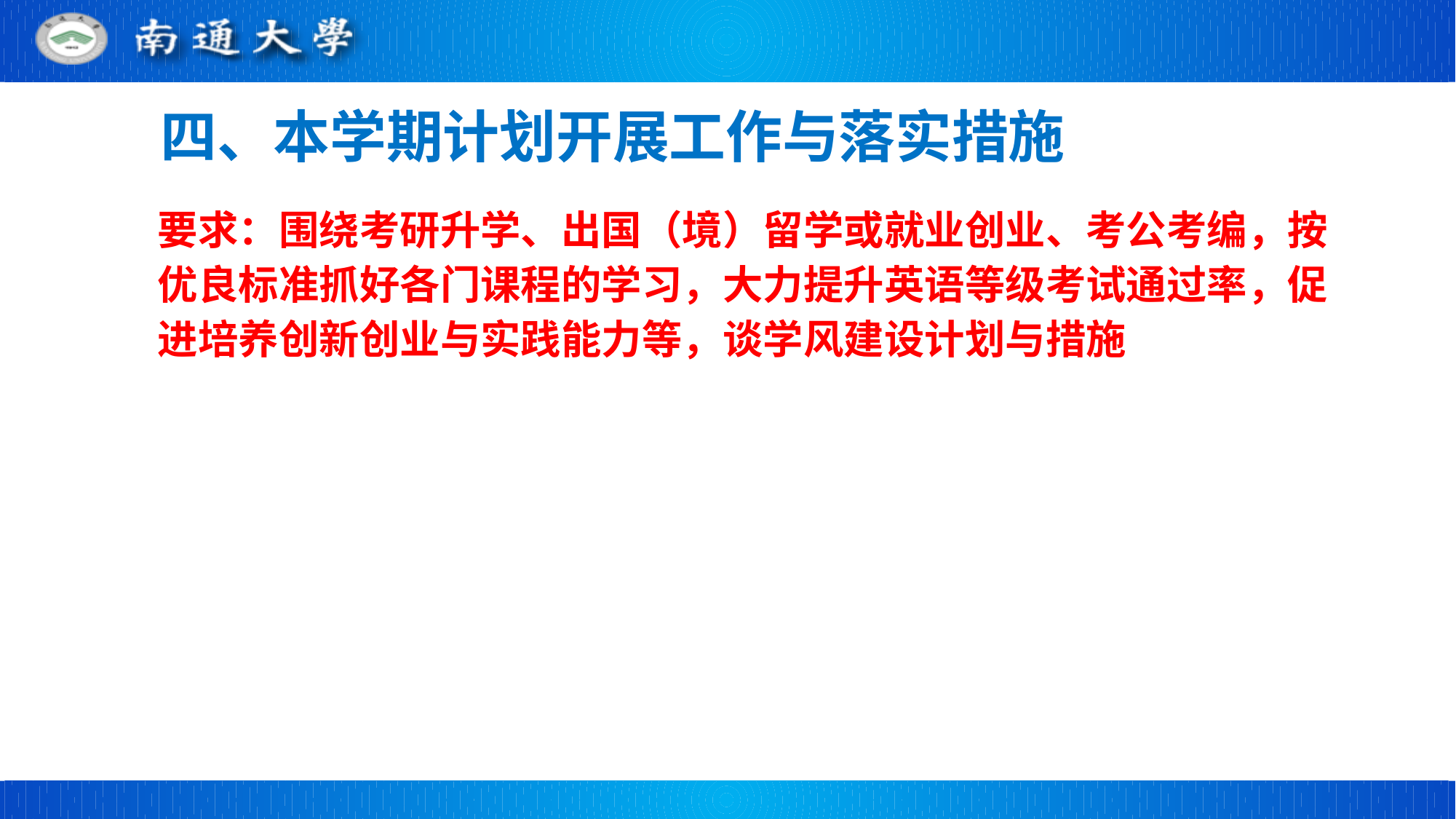

# 四、本学期计划开展工作与落实措施
要求：围绕考研升学、出国（境）留学或就业创业、考公考编，按优良标准抓好各门课程的学习，大力提升英语等级考试通过率，促进培养创新创业与实践能力等，谈学风建设计划与措施